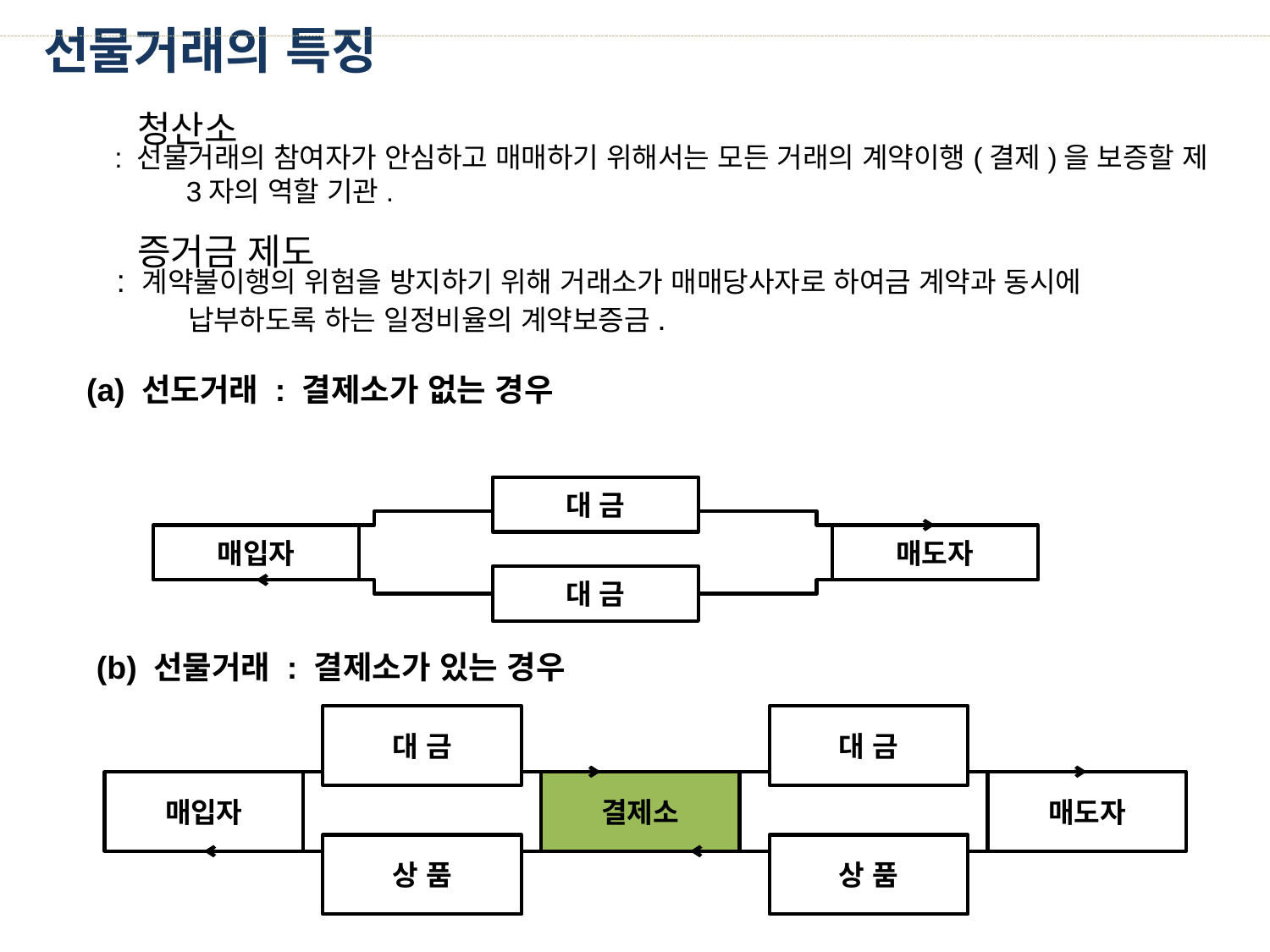

선물거래의 특징
	 청산소

	 증거금 제도

: 선물거래의 참여자가 안심하고 매매하기 위해서는 모든 거래의 계약이행(결제)을 보증할 제 3자의 역할 기관.
: 계약불이행의 위험을 방지하기 위해 거래소가 매매당사자로 하여금 계약과 동시에 납부하도록 하는 일정비율의 계약보증금.
(a) 선도거래 : 결제소가 없는 경우
대 금
매입자
매도자
대 금
(b) 선물거래 : 결제소가 있는 경우
대 금
대 금
매입자
결제소
매도자
상 품
상 품